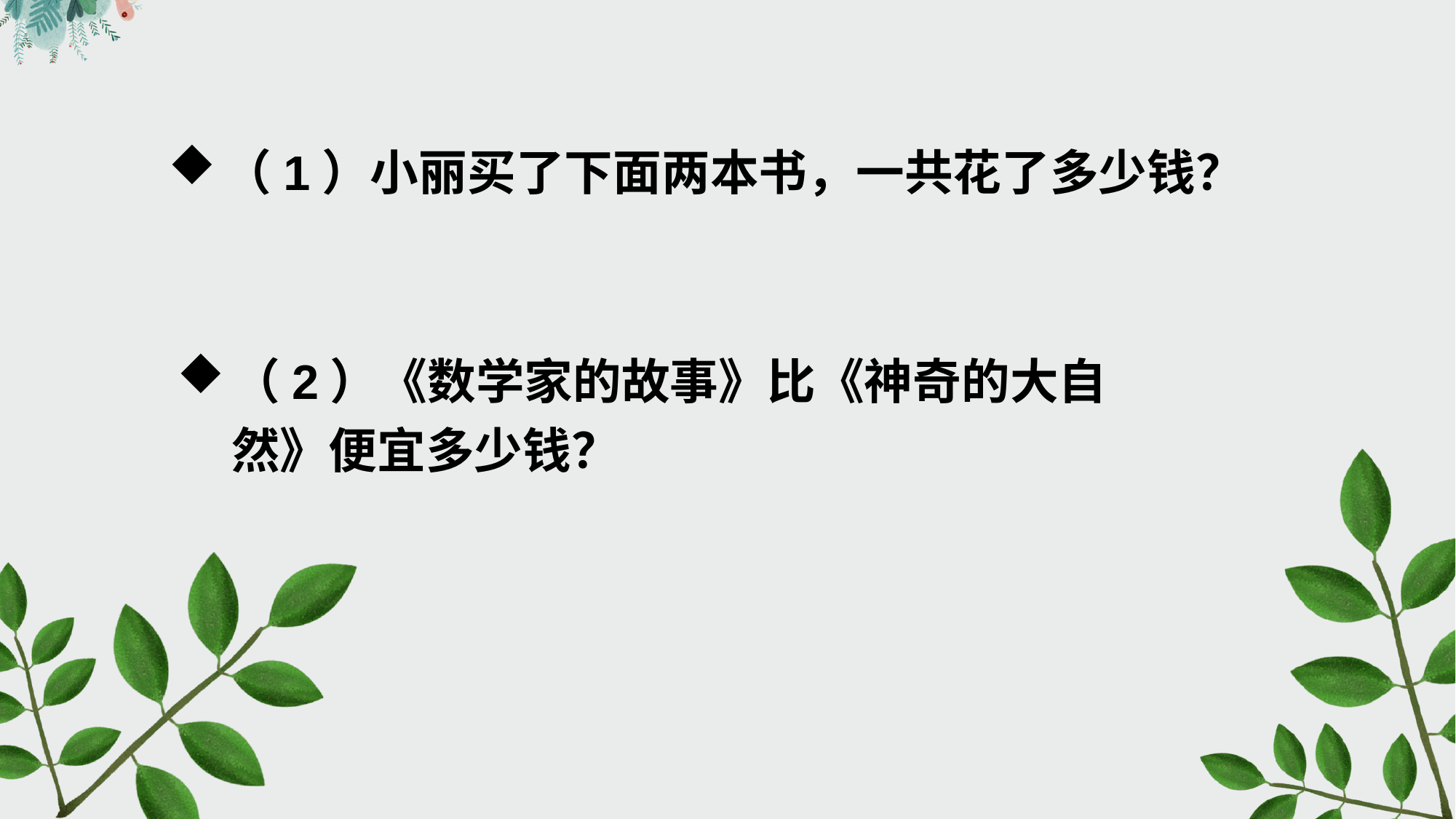

（1）小丽买了下面两本书，一共花了多少钱？
（2）《数学家的故事》比《神奇的大自然》便宜多少钱？